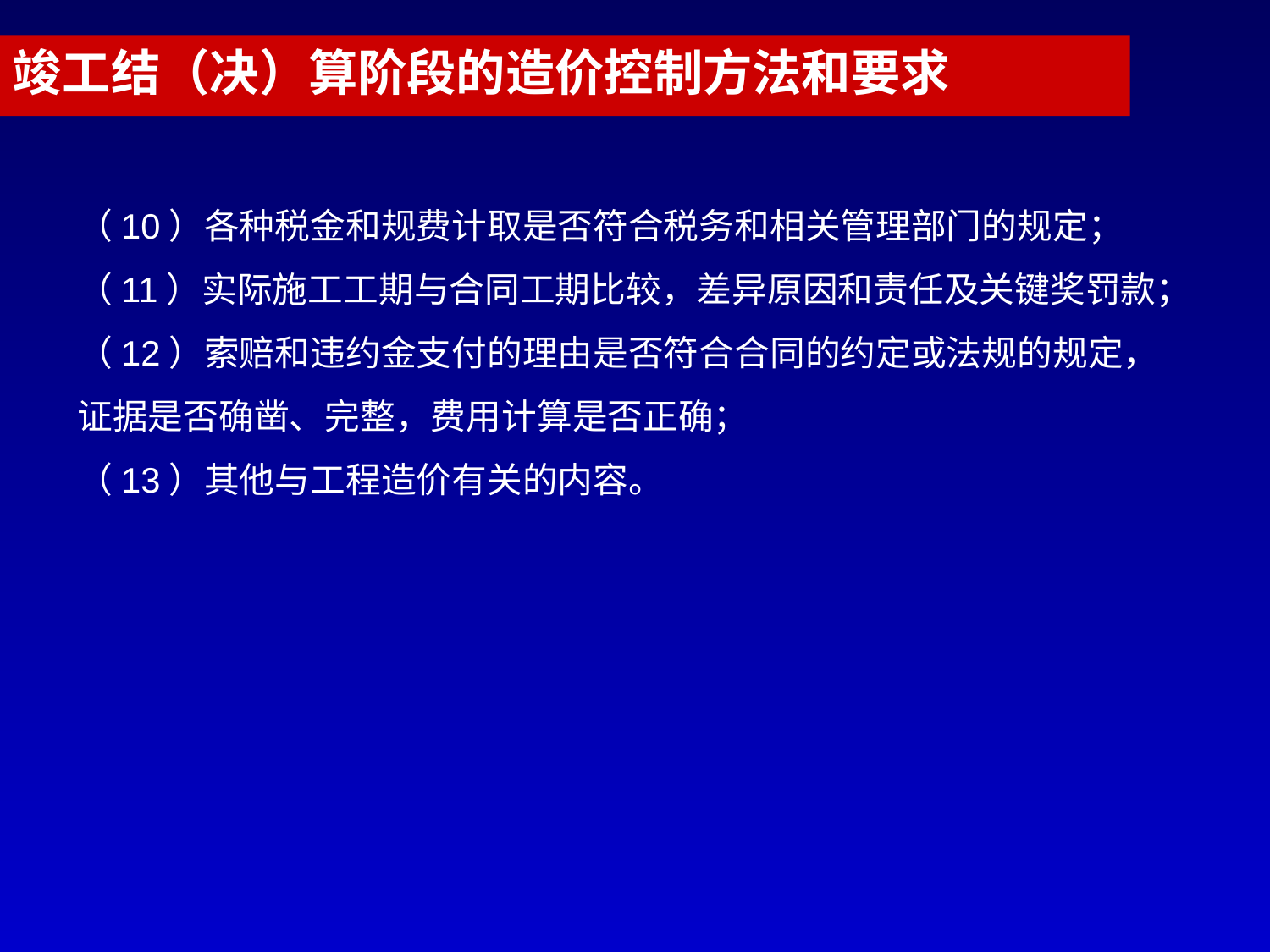

竣工结（决）算阶段的造价控制方法和要求
（10）各种税金和规费计取是否符合税务和相关管理部门的规定；
（11）实际施工工期与合同工期比较，差异原因和责任及关键奖罚款；
（12）索赔和违约金支付的理由是否符合合同的约定或法规的规定，证据是否确凿、完整，费用计算是否正确；
（13）其他与工程造价有关的内容。

132